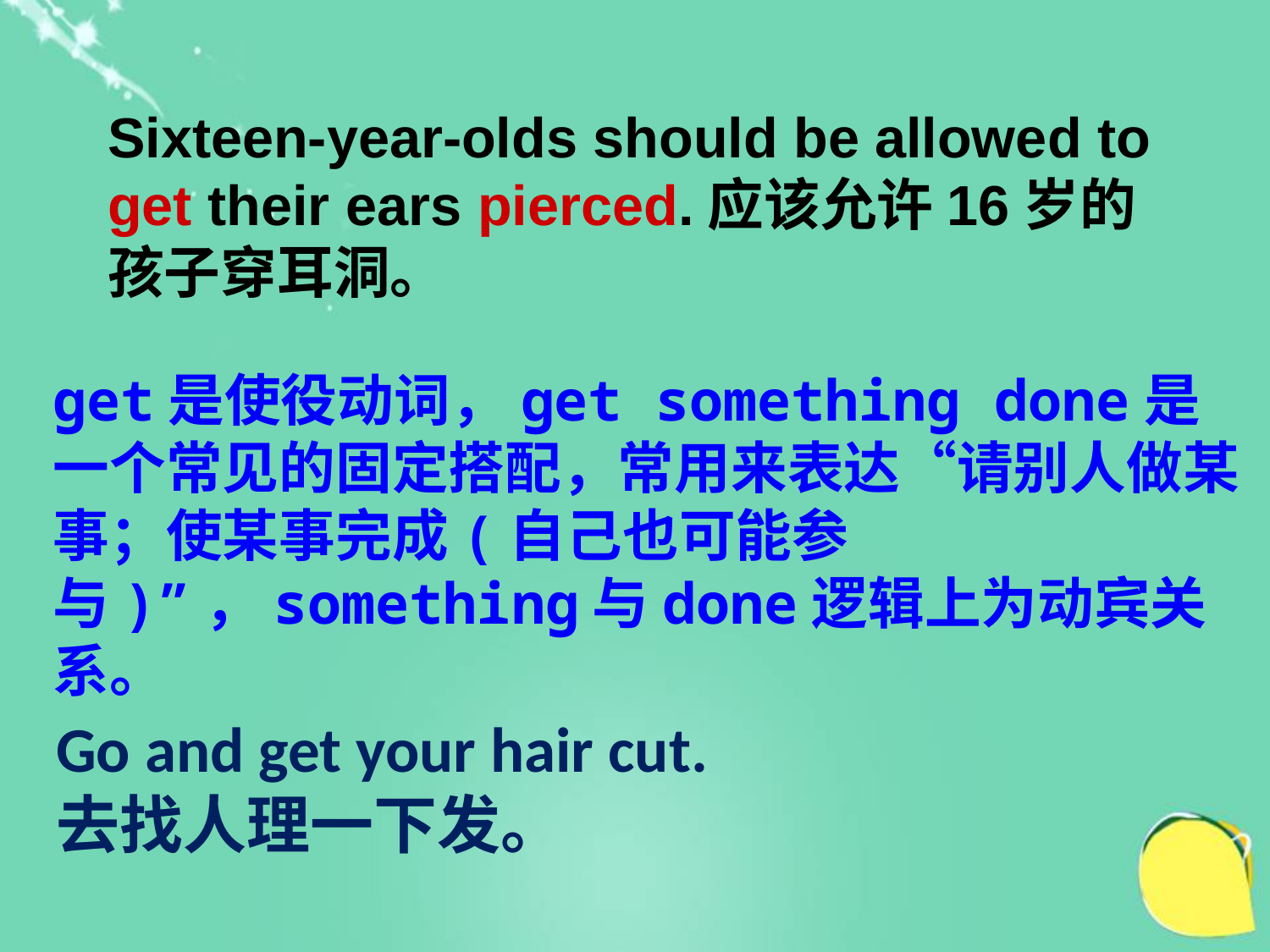

Sixteen-year-olds should be allowed to get their ears pierced.应该允许16岁的孩子穿耳洞。
get是使役动词，get something done是一个常见的固定搭配，常用来表达“请别人做某事；使某事完成(自己也可能参与)”，something与done逻辑上为动宾关系。
Go and get your hair cut.
去找人理一下发。